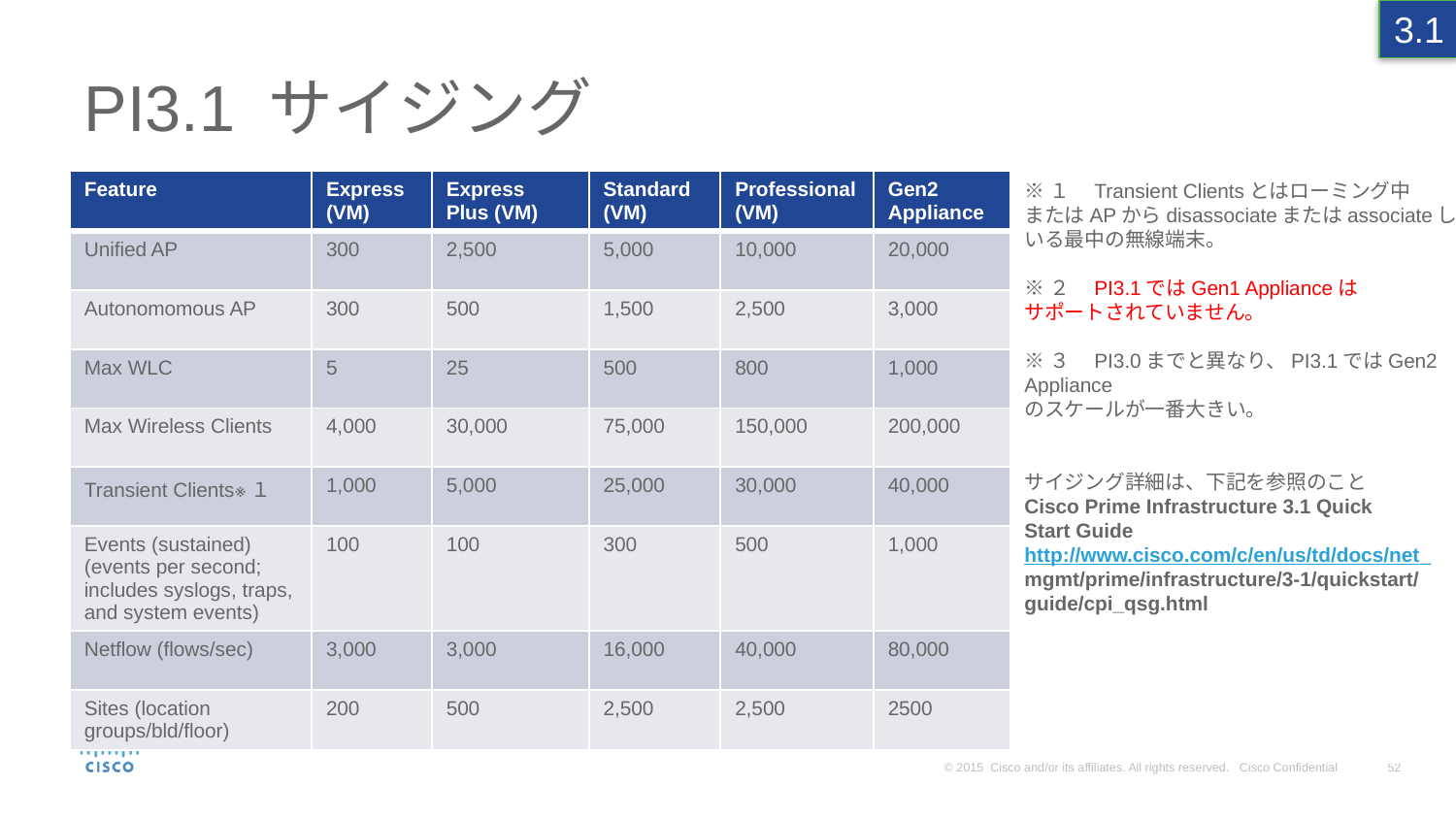

3.1
# PI3.1 サイジング
| Feature | Express (VM) | Express Plus (VM) | Standard (VM) | Professional (VM) | Gen2 Appliance |
| --- | --- | --- | --- | --- | --- |
| Unified AP | 300 | 2,500 | 5,000 | 10,000 | 20,000 |
| Autonomomous AP | 300 | 500 | 1,500 | 2,500 | 3,000 |
| Max WLC | 5 | 25 | 500 | 800 | 1,000 |
| Max Wireless Clients | 4,000 | 30,000 | 75,000 | 150,000 | 200,000 |
| Transient Clients※１ | 1,000 | 5,000 | 25,000 | 30,000 | 40,000 |
| Events (sustained) (events per second; includes syslogs, traps, and system events) | 100 | 100 | 300 | 500 | 1,000 |
| Netflow (flows/sec) | 3,000 | 3,000 | 16,000 | 40,000 | 80,000 |
| Sites (location groups/bld/floor) | 200 | 500 | 2,500 | 2,500 | 2500 |
※１　Transient Clientsとはローミング中
またはAPからdisassociateまたはassociateして
いる最中の無線端末。

※２　PI3.1ではGen1 Applianceは
サポートされていません。

※３　PI3.0までと異なり、PI3.1ではGen2 Appliance
のスケールが一番大きい。

サイジング詳細は、下記を参照のこと
Cisco Prime Infrastructure 3.1 Quick
Start Guide
http://www.cisco.com/c/en/us/td/docs/net_
mgmt/prime/infrastructure/3-1/quickstart/
guide/cpi_qsg.html